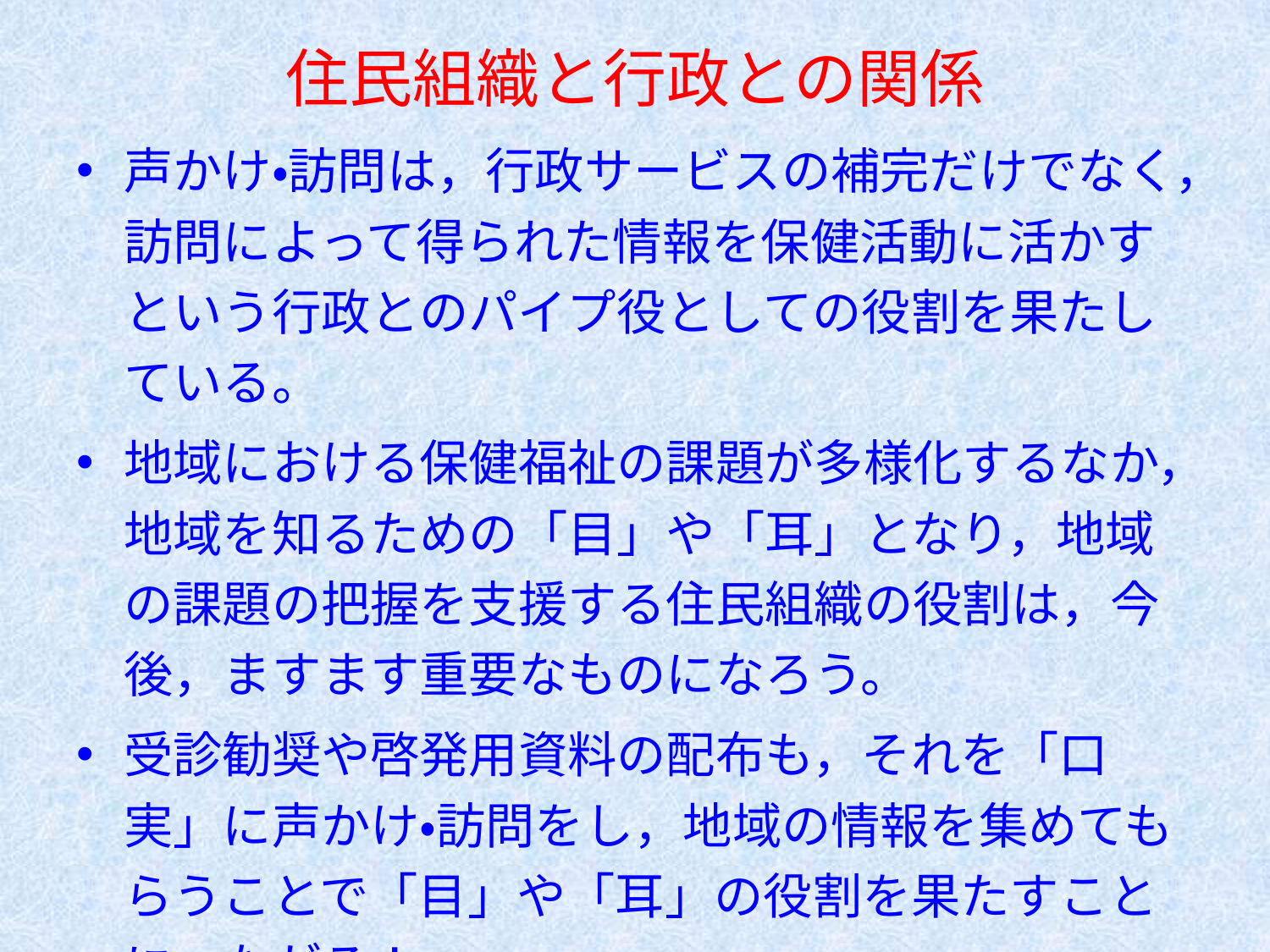

# 住民組織と行政との関係
声かけ・訪問は，行政サービスの補完だけでなく，訪問によって得られた情報を保健活動に活かすという行政とのパイプ役としての役割を果たしている。
地域における保健福祉の課題が多様化するなか，地域を知るための「目」や「耳」となり，地域の課題の把握を支援する住民組織の役割は，今後，ますます重要なものになろう。
受診勧奨や啓発用資料の配布も，それを「口実」に声かけ・訪問をし，地域の情報を集めてもらうことで「目」や「耳」の役割を果たすことにつながる！